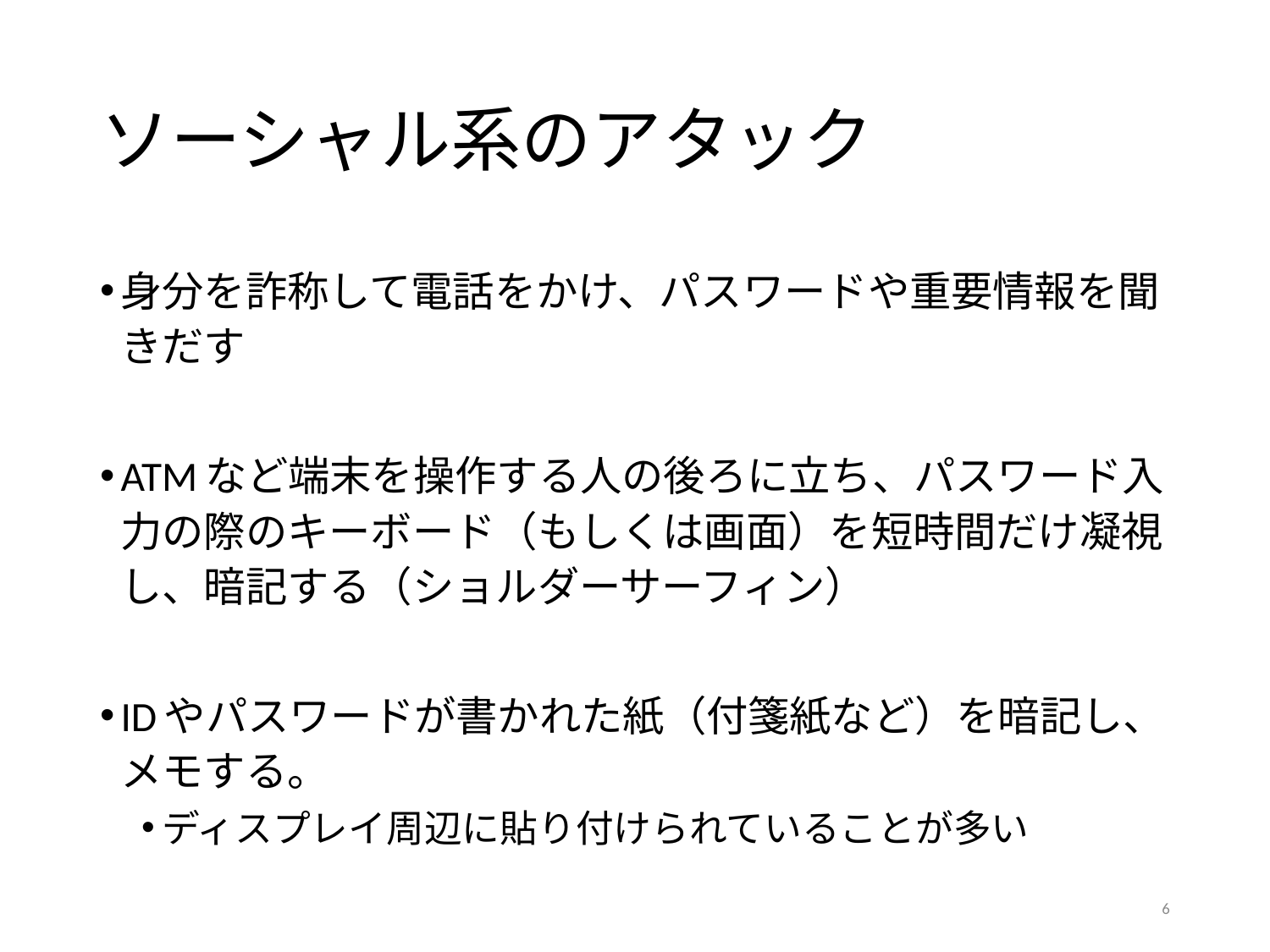

# ソーシャル系のアタック
身分を詐称して電話をかけ、パスワードや重要情報を聞きだす

ATMなど端末を操作する人の後ろに立ち、パスワード入力の際のキーボード（もしくは画面）を短時間だけ凝視し、暗記する（ショルダーサーフィン）

IDやパスワードが書かれた紙（付箋紙など）を暗記し、メモする。
ディスプレイ周辺に貼り付けられていることが多い

6